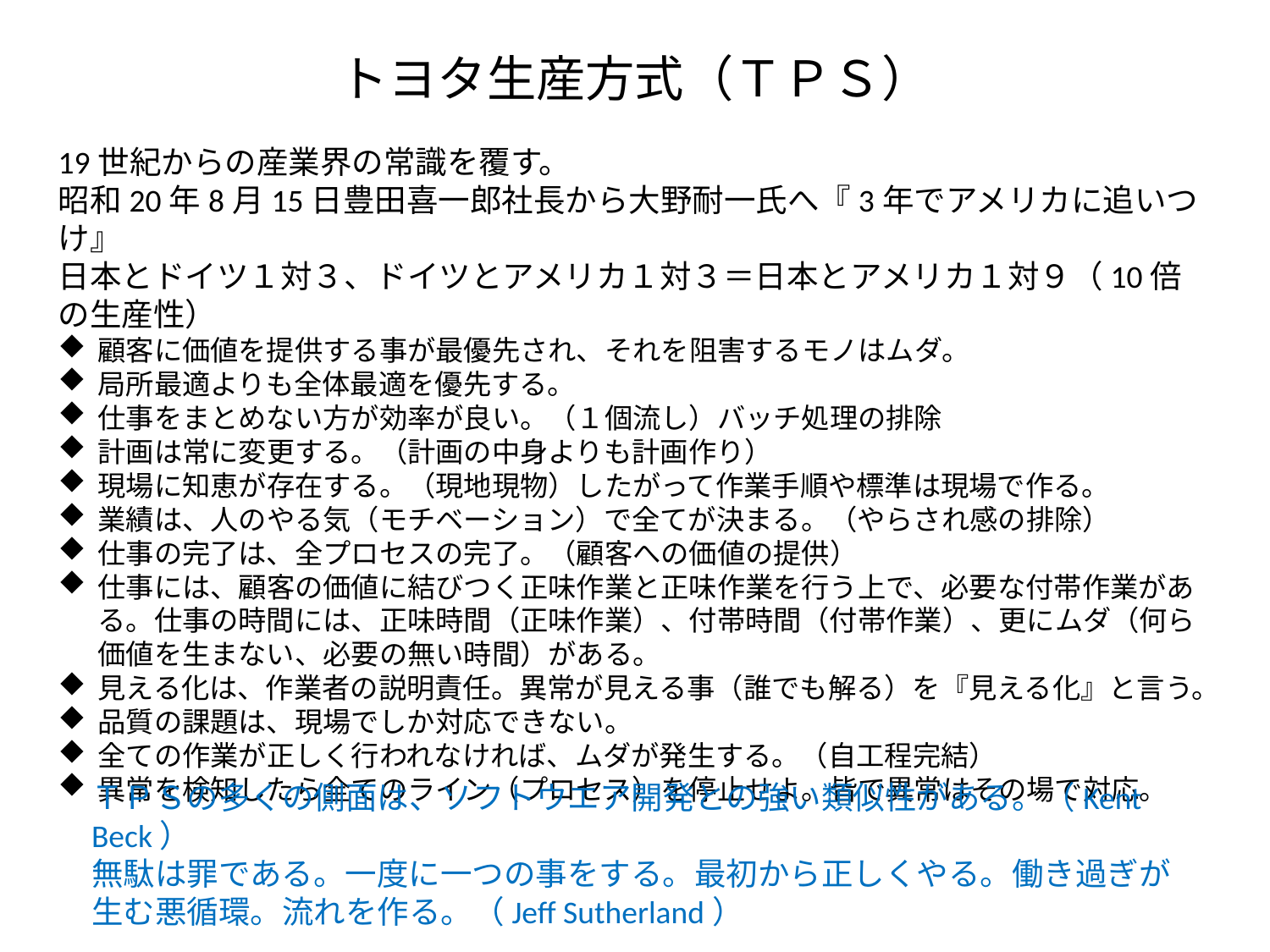

# トヨタ生産方式（ＴＰＳ）
19世紀からの産業界の常識を覆す。
昭和20年8月15日豊田喜一郎社長から大野耐一氏へ『3年でアメリカに追いつけ』
日本とドイツ１対３、ドイツとアメリカ１対３＝日本とアメリカ１対９（10倍の生産性）
顧客に価値を提供する事が最優先され、それを阻害するモノはムダ。
局所最適よりも全体最適を優先する。
仕事をまとめない方が効率が良い。（１個流し）バッチ処理の排除
計画は常に変更する。（計画の中身よりも計画作り）
現場に知恵が存在する。（現地現物）したがって作業手順や標準は現場で作る。
業績は、人のやる気（モチベーション）で全てが決まる。（やらされ感の排除）
仕事の完了は、全プロセスの完了。（顧客への価値の提供）
仕事には、顧客の価値に結びつく正味作業と正味作業を行う上で、必要な付帯作業がある。仕事の時間には、正味時間（正味作業）、付帯時間（付帯作業）、更にムダ（何ら価値を生まない、必要の無い時間）がある。
見える化は、作業者の説明責任。異常が見える事（誰でも解る）を『見える化』と言う。
品質の課題は、現場でしか対応できない。
全ての作業が正しく行われなければ、ムダが発生する。（自工程完結）
異常を検知したら全てのライン（プロセス）を停止せよ。皆で異常はその場で対応。
ＴＰＳの多くの側面は、ソフトウエア開発との強い類似性がある。（Kent Beck）
無駄は罪である。一度に一つの事をする。最初から正しくやる。働き過ぎが生む悪循環。流れを作る。（Jeff Sutherland）